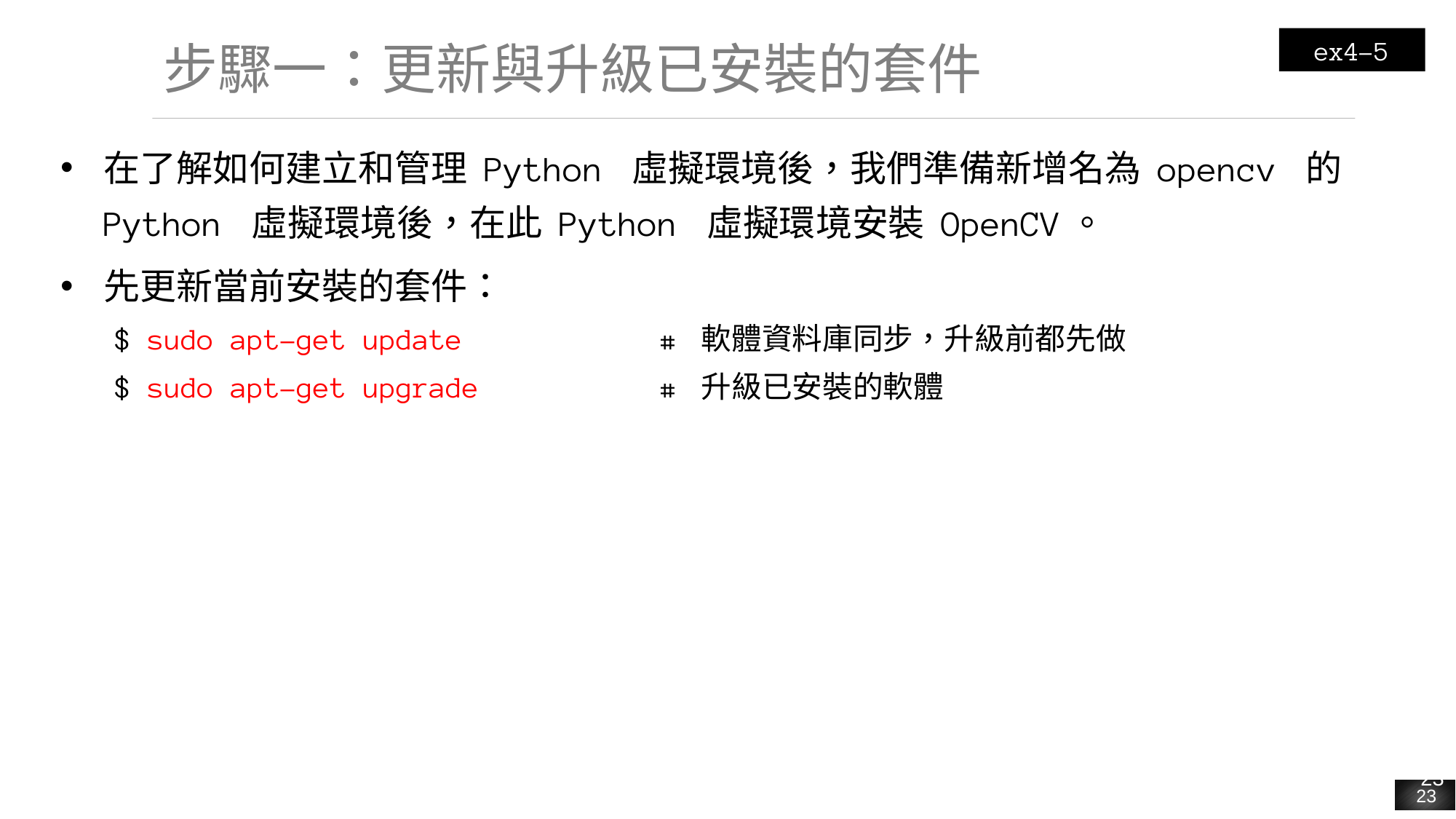

ex4-5
# 步驟一：更新與升級已安裝的套件
在了解如何建立和管理 Python 虛擬環境後，我們準備新增名為 opencv 的Python 虛擬環境後，在此 Python 虛擬環境安裝 OpenCV。
先更新當前安裝的套件：
$ sudo apt-get update		# 軟體資料庫同步，升級前都先做
$ sudo apt-get upgrade		# 升級已安裝的軟體

23